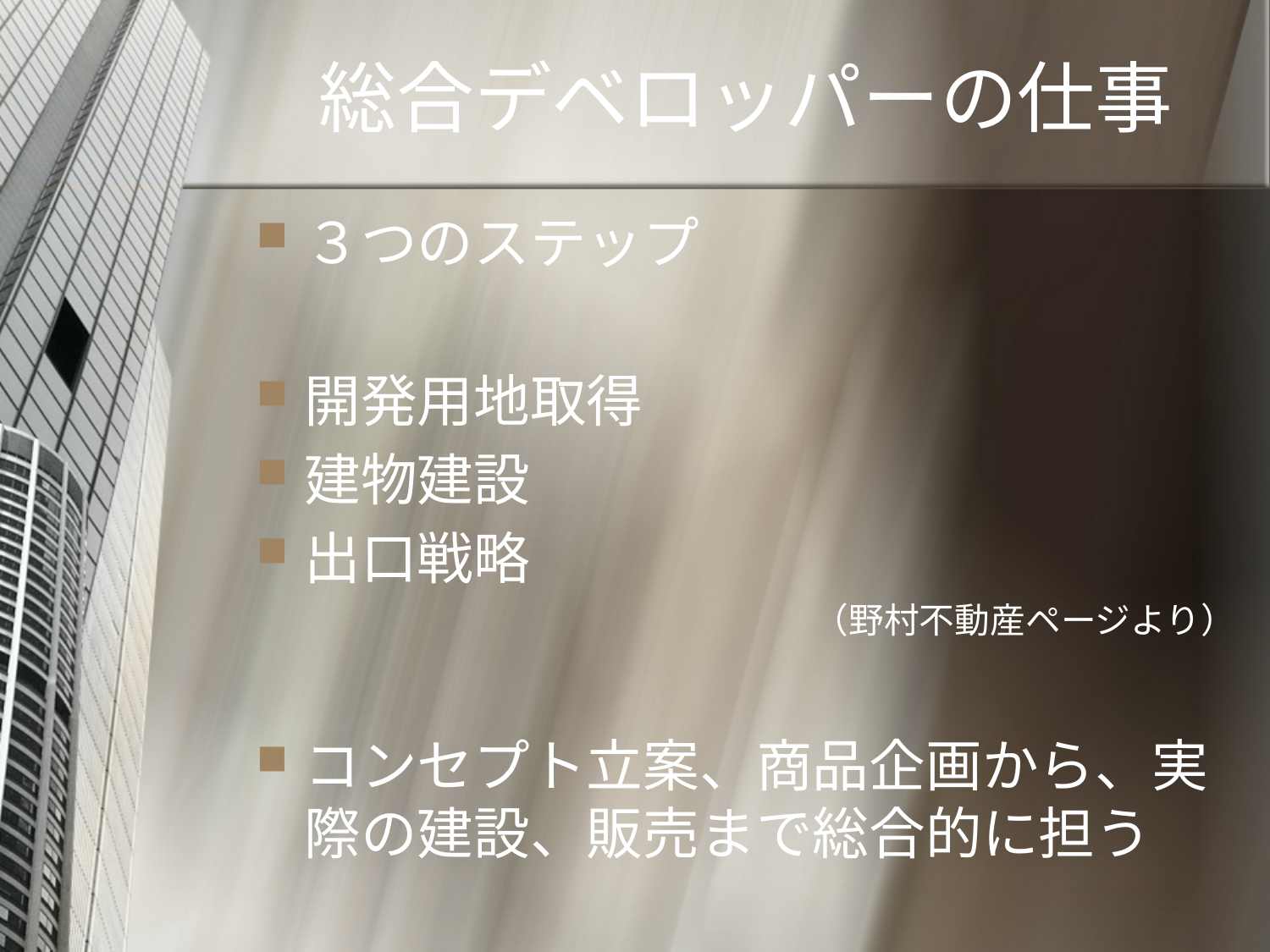

# 総合デベロッパーの仕事
３つのステップ

開発用地取得
建物建設
出口戦略
（野村不動産ページより）

コンセプト立案、商品企画から、実際の建設、販売まで総合的に担う